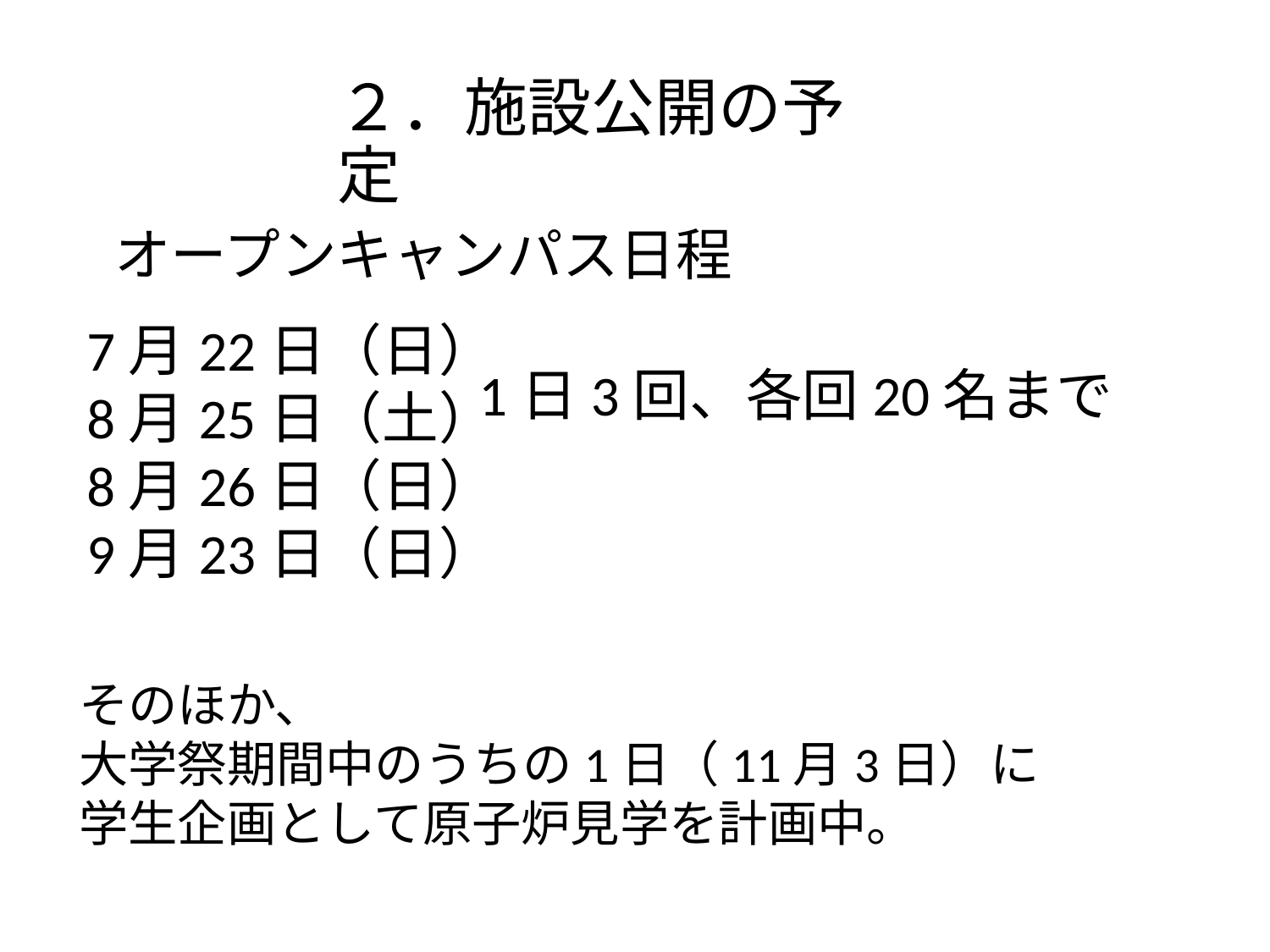

２．施設公開の予定
オープンキャンパス日程
7月22日（日）
8月25日（土）
8月26日（日）
9月23日（日）
1日3回、各回20名まで
そのほか、
大学祭期間中のうちの1日（11月3日）に
学生企画として原子炉見学を計画中。